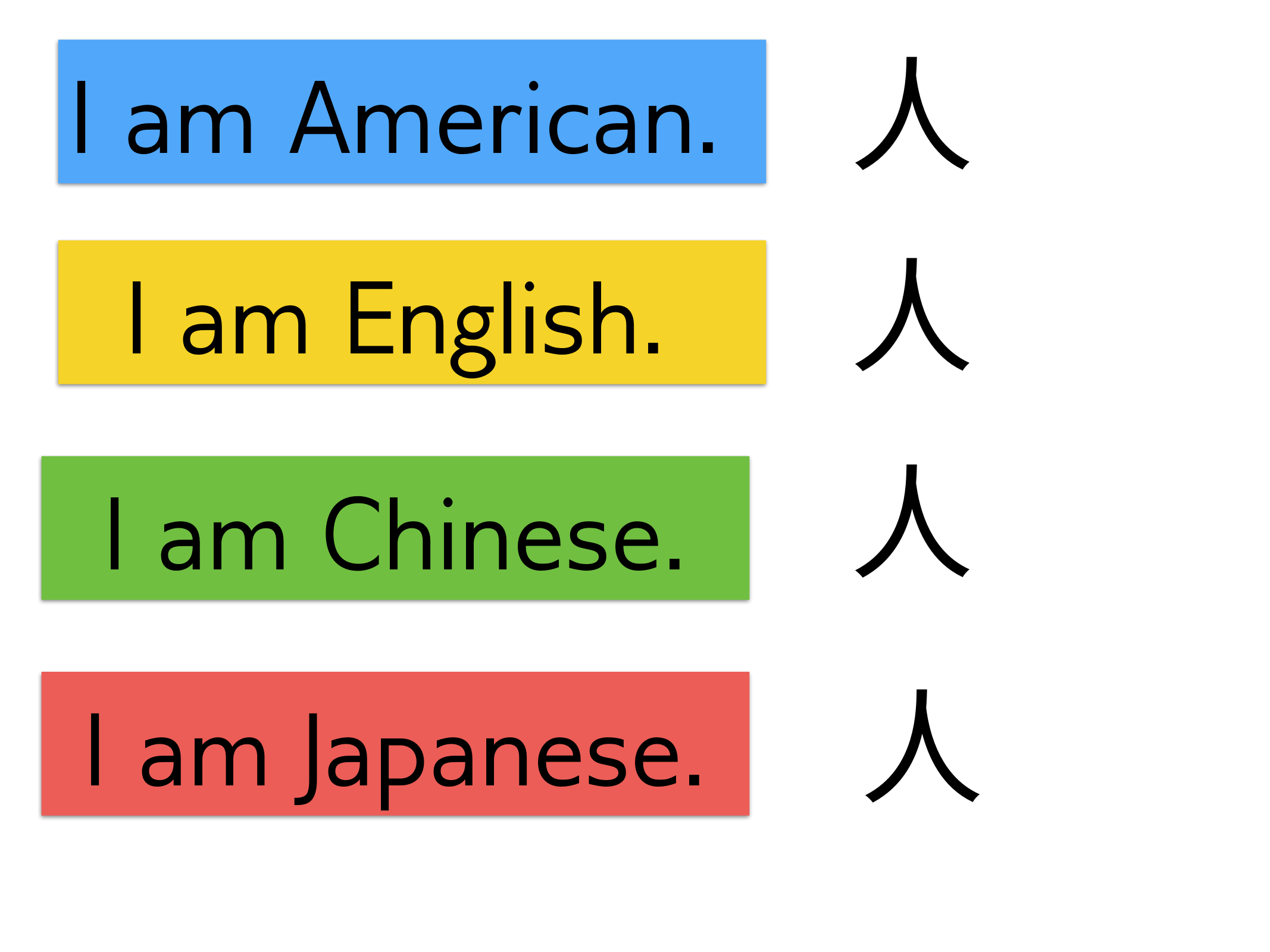

# I am American.
人

I am English.
人

I am Chinese.
人

I am Japanese.
人